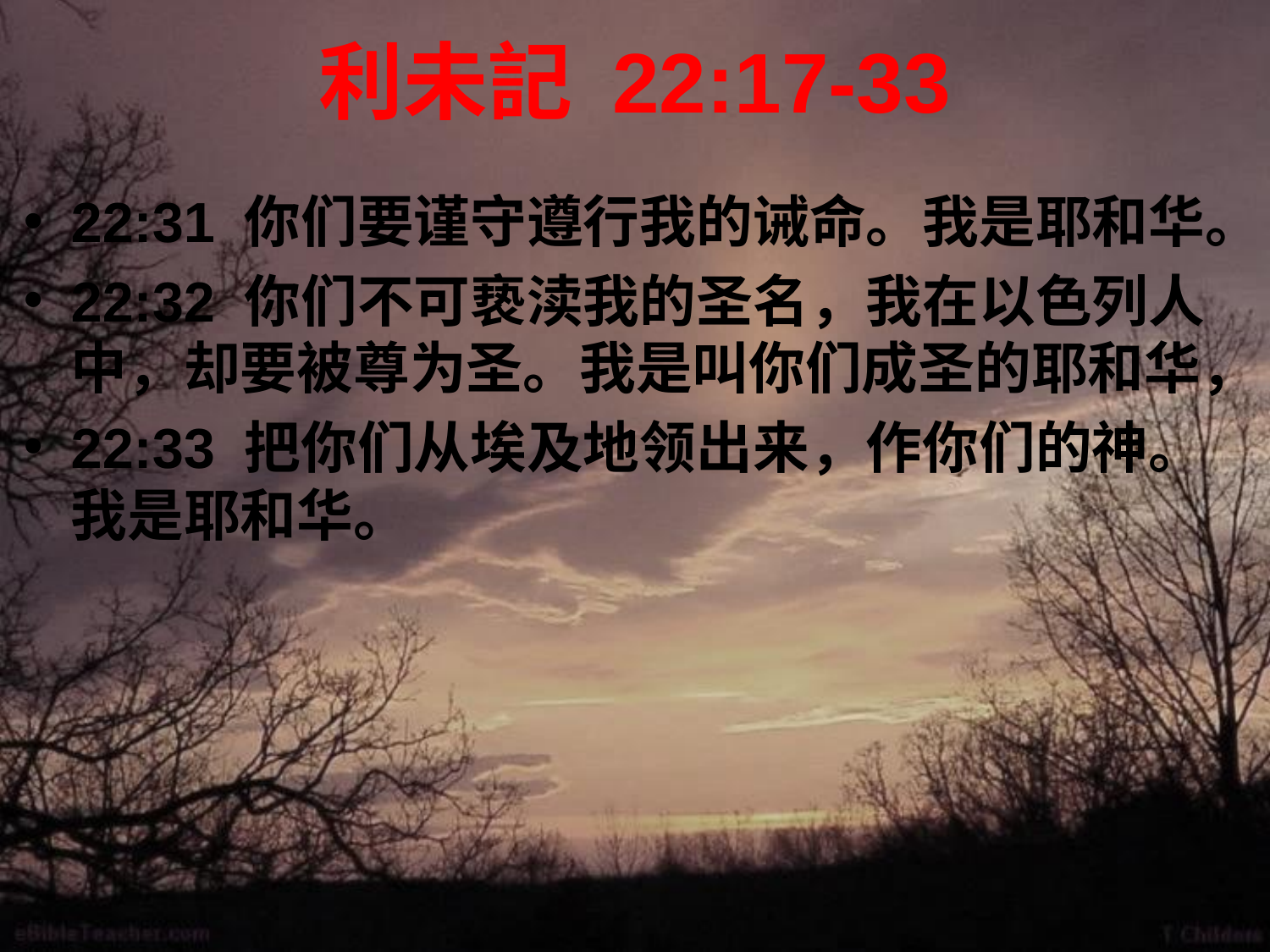

# 利未記 22:17-33
22:31 你们要谨守遵行我的诫命。我是耶和华。
22:32 你们不可亵渎我的圣名，我在以色列人中，却要被尊为圣。我是叫你们成圣的耶和华，
22:33 把你们从埃及地领出来，作你们的神。我是耶和华。